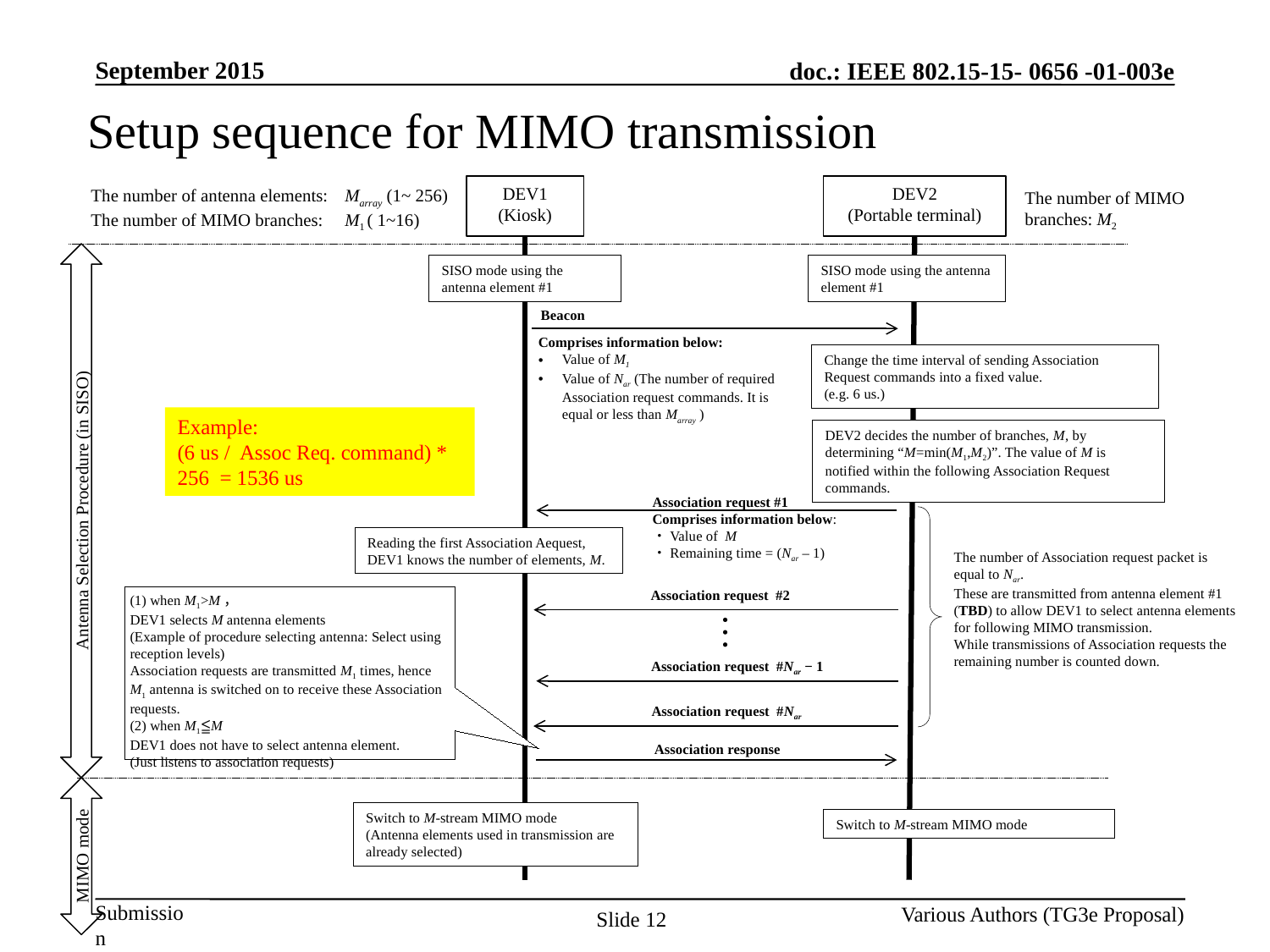

# Setup sequence for MIMO transmission
DEV1
(Kiosk)
DEV2
(Portable terminal)
The number of antenna elements: 	Marray (1~ 256)
The number of MIMO branches:	M1 ( 1~16)
The number of MIMO branches: M2
SISO mode using the antenna element #1
SISO mode using the antenna element #1
Beacon
Comprises information below:
Value of M1
Value of Nar (The number of required Association request commands. It is equal or less than Marray )
Change the time interval of sending Association Request commands into a fixed value.
(e.g. 6 us.)
Example:
(6 us /  Assoc Req. command) * 256  = 1536 us
DEV2 decides the number of branches, M, by determining “M=min(M1,M2)”. The value of M is notified within the following Association Request commands.
Association request #1
Comprises information below:
・Value of  M
・Remaining time = (Nar – 1)
Antenna Selection Procedure (in SISO)

Reading the first Association Aequest, DEV1 knows the number of elements, M.
The number of Association request packet is equal to Nar.
These are transmitted from antenna element #1 (TBD) to allow DEV1 to select antenna elements for following MIMO transmission.
While transmissions of Association requests the remaining number is counted down.
Association request  #2
(1) when M1>M，
DEV1 selects M antenna elements
(Example of procedure selecting antenna: Select using reception levels)
Association requests are transmitted M1 times, hence M1 antenna is switched on to receive these Association requests.
(2) when M1≦M
DEV1 does not have to select antenna element.
(Just listens to association requests)
…
Association request  #Nar − 1
Association request  #Nar
Association response
Switch to M-stream MIMO mode
(Antenna elements used in transmission are already selected)
Switch to M-stream MIMO mode
MIMO mode